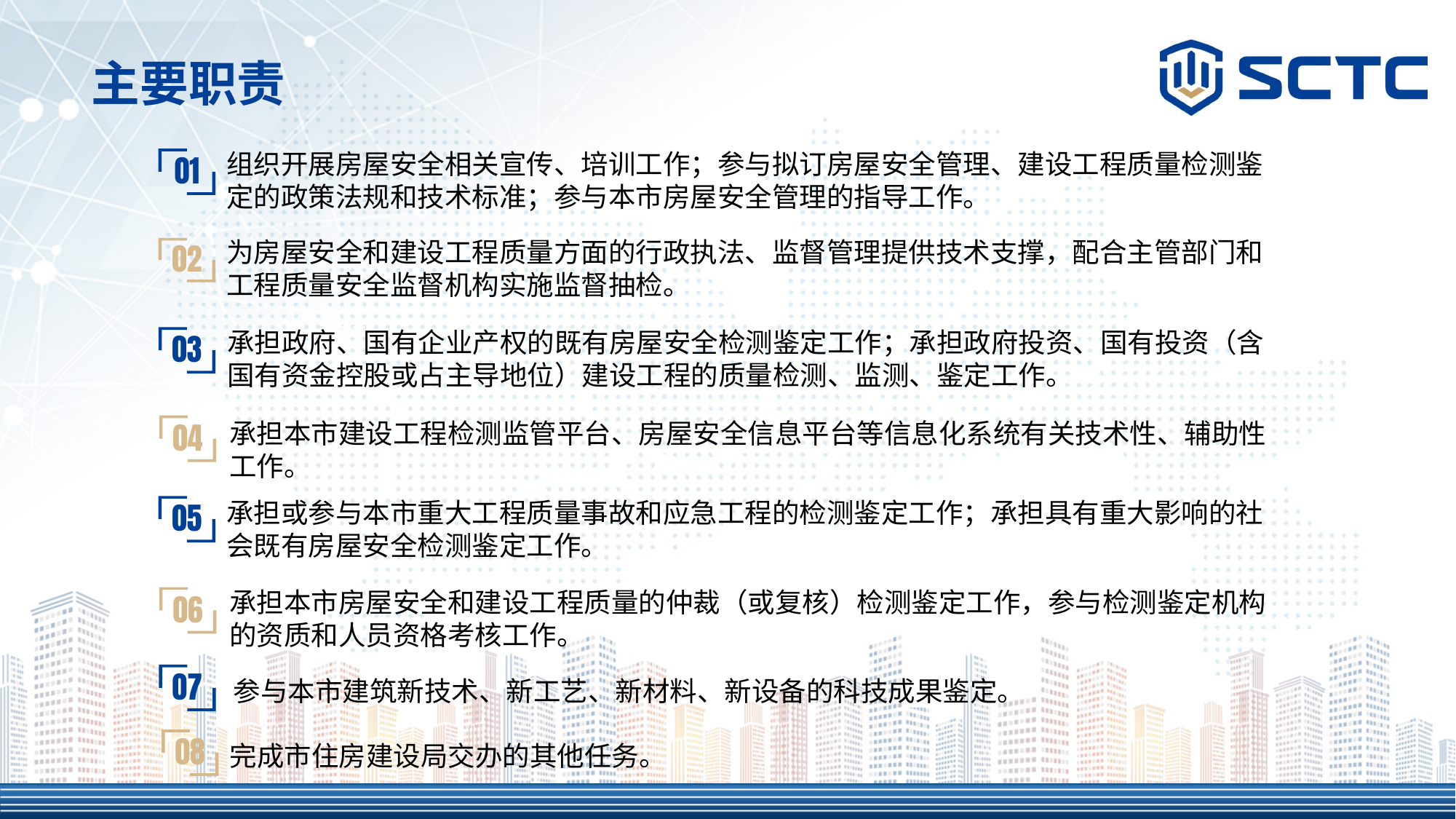

主要职责
组织开展房屋安全相关宣传、培训工作；参与拟订房屋安全管理、建设工程质量检测鉴定的政策法规和技术标准；参与本市房屋安全管理的指导工作。
01
为房屋安全和建设工程质量方面的行政执法、监督管理提供技术支撑，配合主管部门和工程质量安全监督机构实施监督抽检。
02
01
承担政府、国有企业产权的既有房屋安全检测鉴定工作；承担政府投资、国有投资（含国有资金控股或占主导地位）建设工程的质量检测、监测、鉴定工作。
03
承担本市建设工程检测监管平台、房屋安全信息平台等信息化系统有关技术性、辅助性工作。
04
承担或参与本市重大工程质量事故和应急工程的检测鉴定工作；承担具有重大影响的社会既有房屋安全检测鉴定工作。
05
承担本市房屋安全和建设工程质量的仲裁（或复核）检测鉴定工作，参与检测鉴定机构的资质和人员资格考核工作。
06
07
参与本市建筑新技术、新工艺、新材料、新设备的科技成果鉴定。
08
完成市住房建设局交办的其他任务。